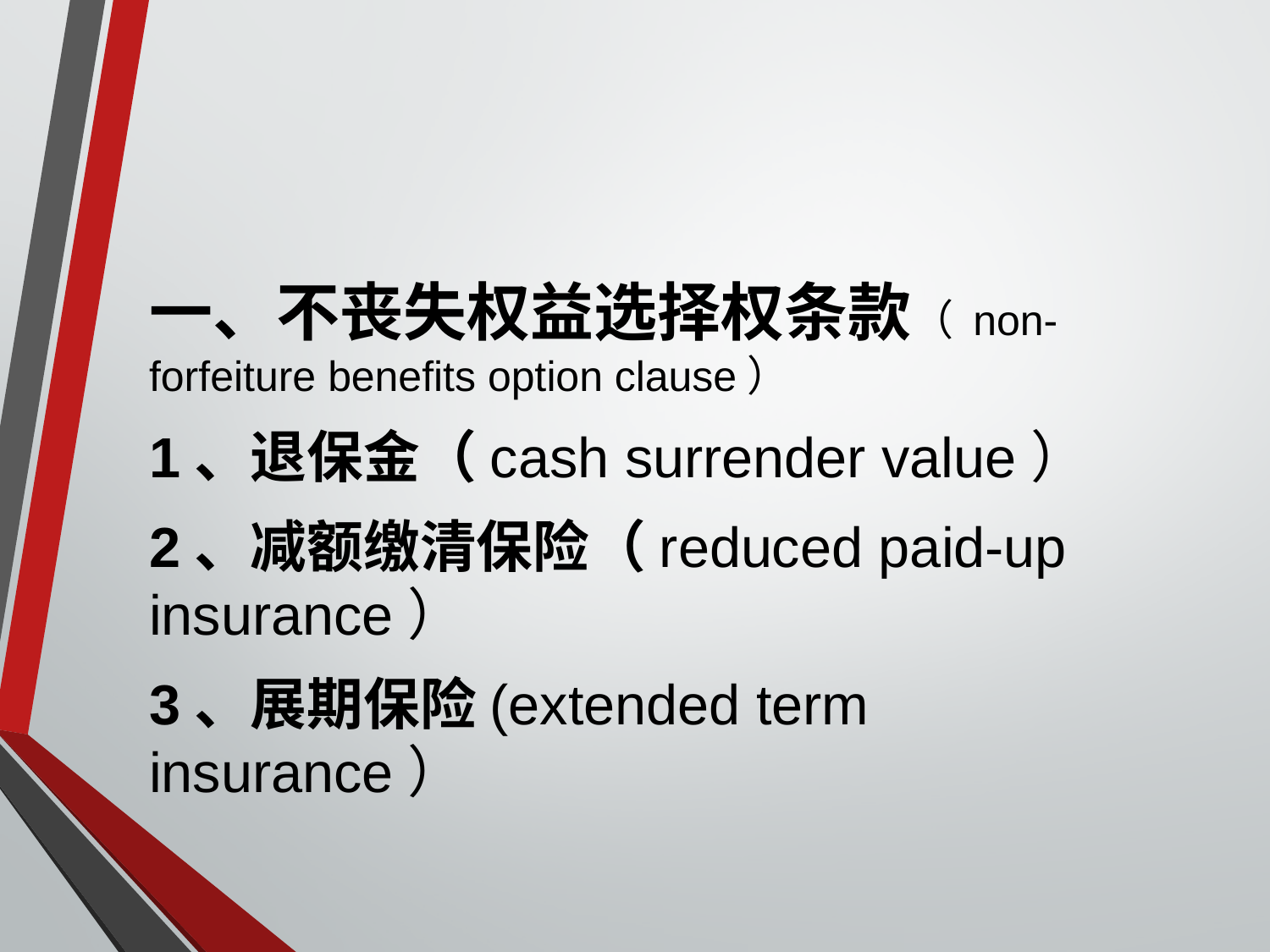

一、不丧失权益选择权条款（ non-forfeiture benefits option clause）
1、退保金（cash surrender value）
2、减额缴清保险（reduced paid-up insurance）
3、展期保险(extended term insurance）